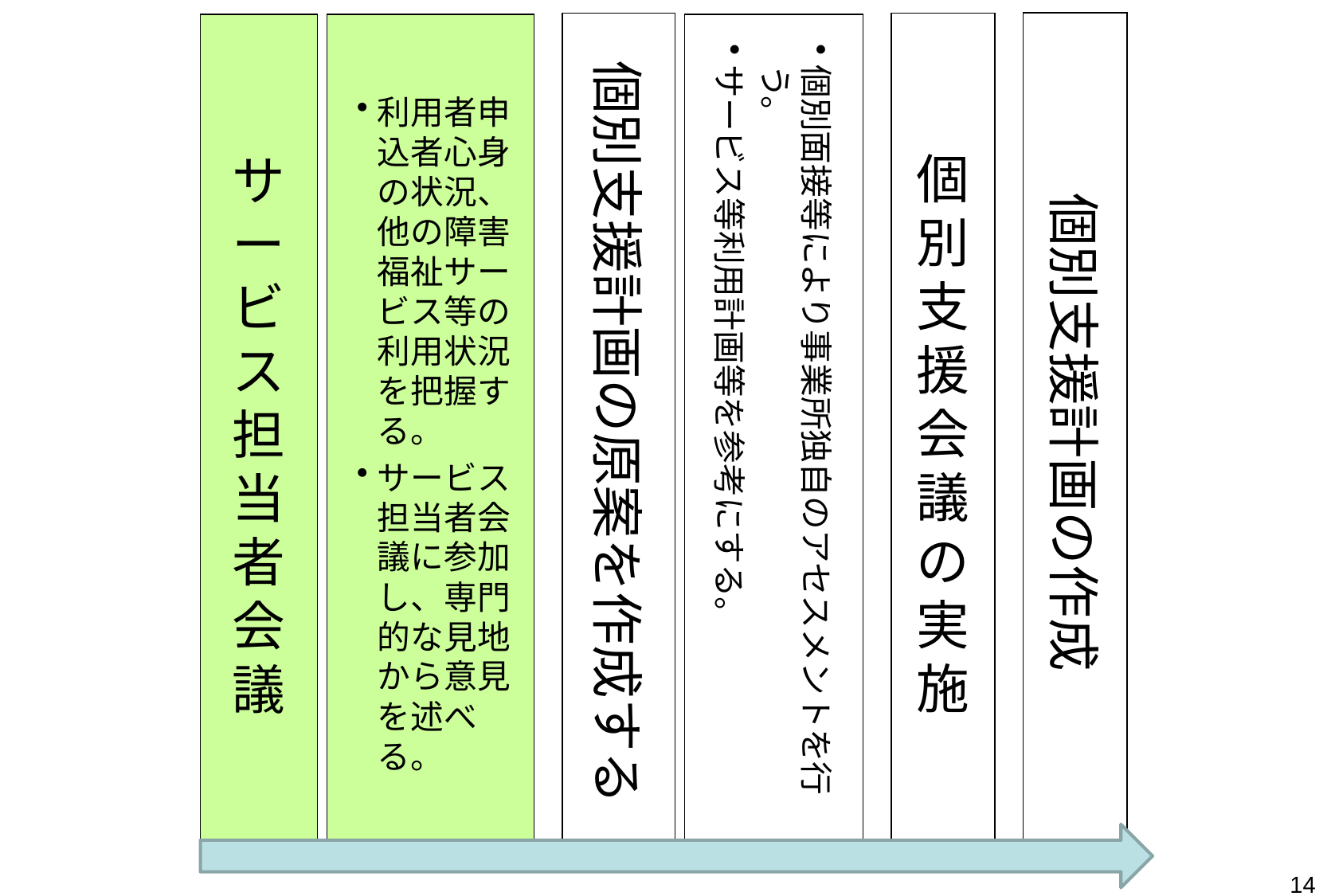

個別支援計画の作成
個別支援計画の原案を作成する
個別支援会議の実施
利用者申込者心身の状況、他の障害福祉サービス等の利用状況を把握する。
サービス担当者会議に参加し、専門的な見地から意見を述べる。
個別面接等により事業所独自のアセスメントを行う。
サービス等利用計画等を参考にする。
# サービス担当者会議

14